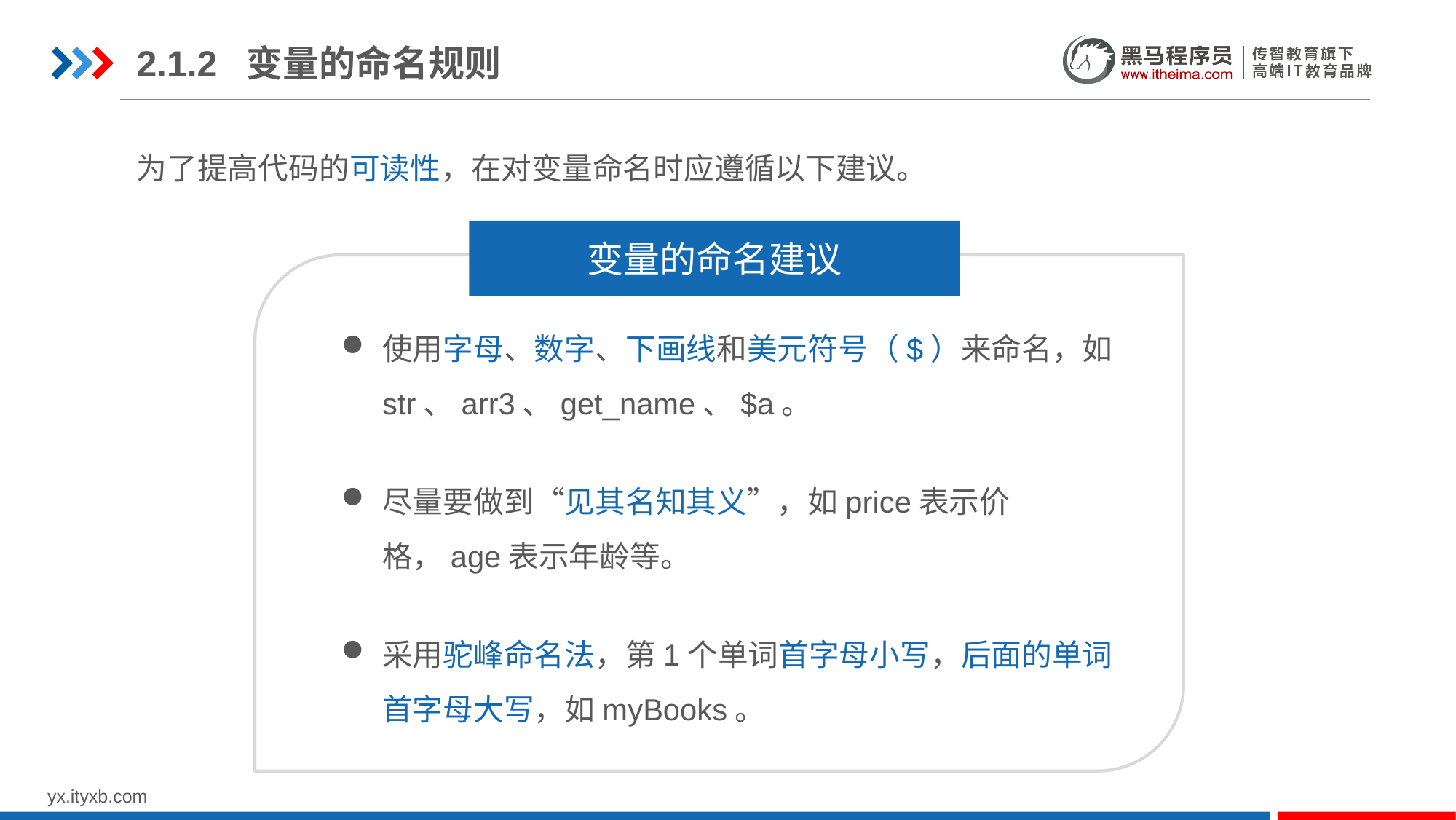

2.1.2  变量的命名规则
为了提高代码的可读性，在对变量命名时应遵循以下建议。
变量的命名建议

使用字母、数字、下画线和美元符号（$）来命名，如str、arr3、get_name、$a。

尽量要做到“见其名知其义”，如price表示价格，age表示年龄等。

采用驼峰命名法，第1个单词首字母小写，后面的单词首字母大写，如myBooks。